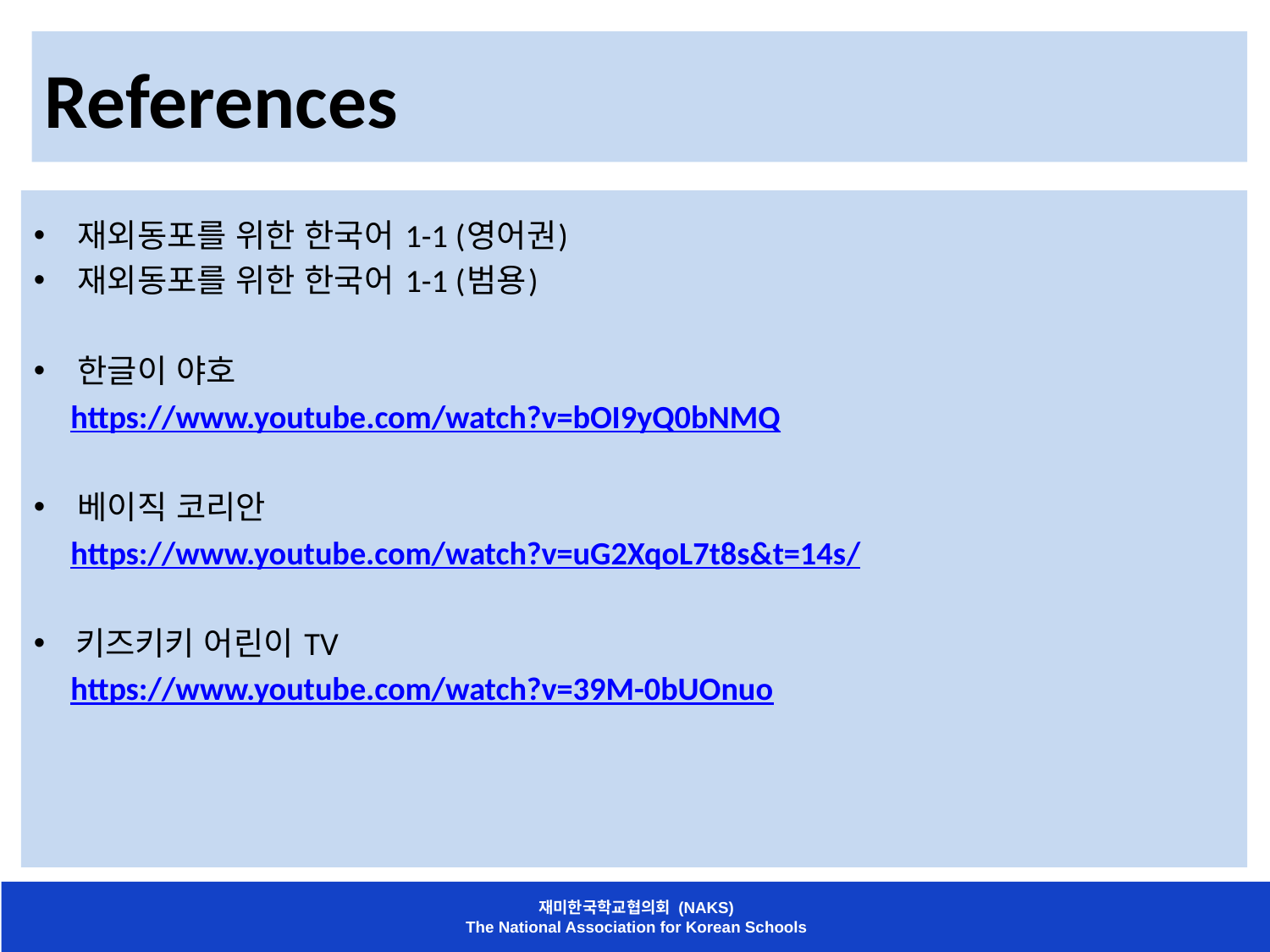

# References

재외동포를 위한 한국어 1-1 (영어권)
재외동포를 위한 한국어 1-1 (범용)

한글이 야호
https://www.youtube.com/watch?v=bOI9yQ0bNMQ

베이직 코리안
https://www.youtube.com/watch?v=uG2XqoL7t8s&t=14s/

  키즈키키 어린이 TV
https://www.youtube.com/watch?v=39M-0bUOnuo

재미한국학교협의회 (NAKS)
The National Association for Korean Schools